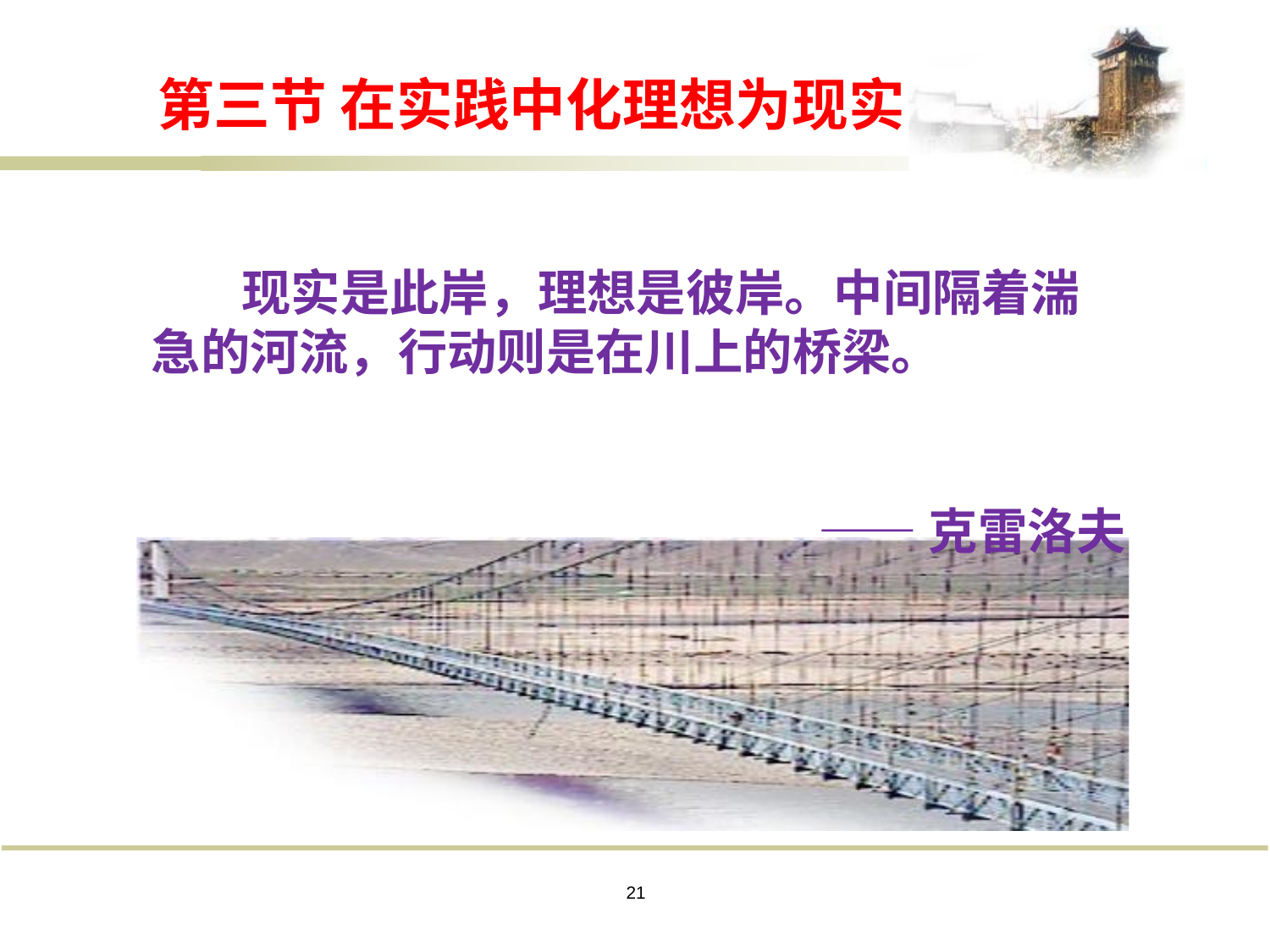

# 第三节 在实践中化理想为现实

 现实是此岸，理想是彼岸。中间隔着湍
急的河流，行动则是在川上的桥梁。

——克雷洛夫

21